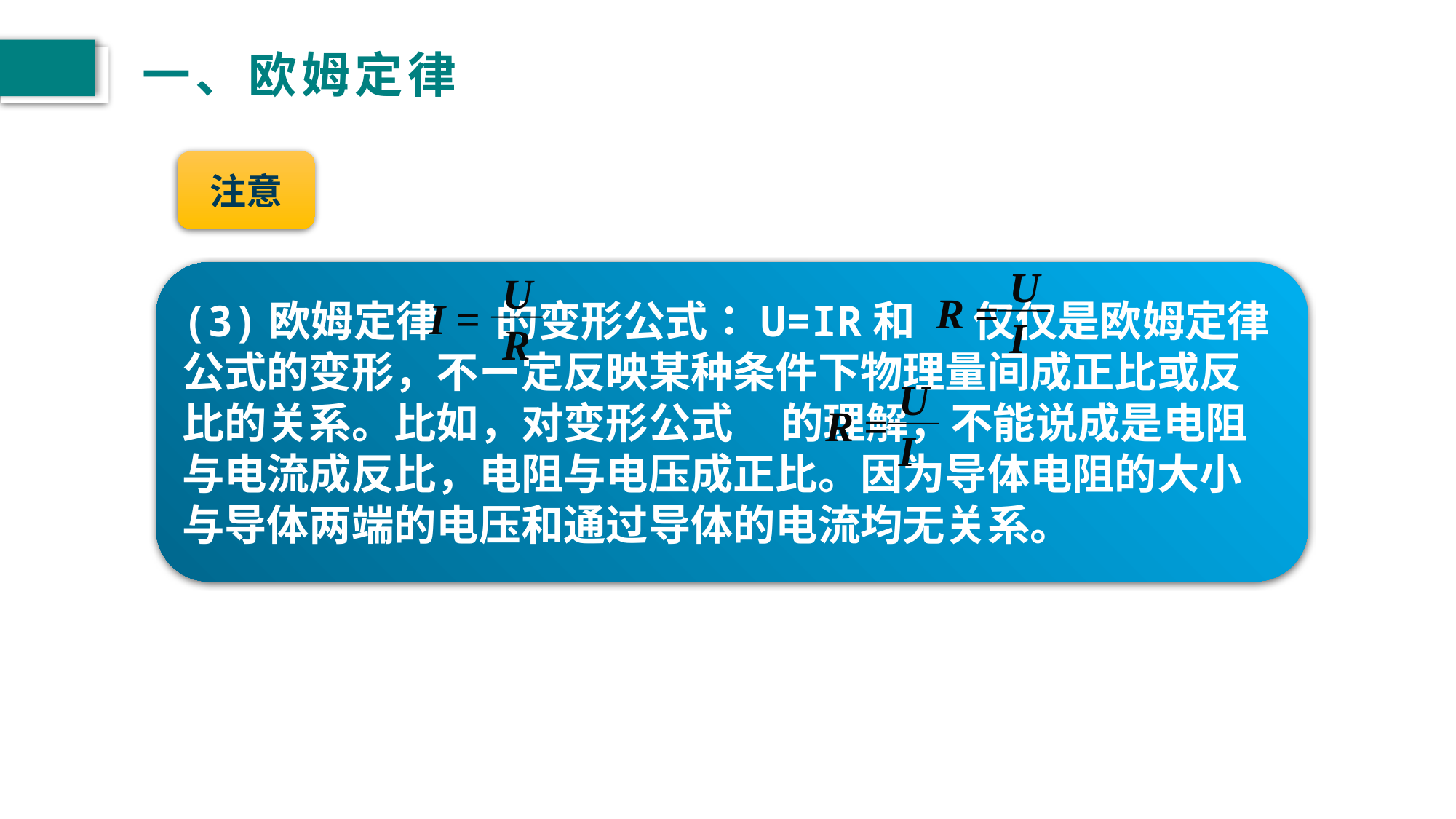

# 一、欧姆定律
注意
U
I
R =

U
R
I =

(3)欧姆定律      的变形公式：U=IR和      仅仅是欧姆定律公式的变形，不ー定反映某种条件下物理量间成正比或反比的关系。比如，对变形公式     的理解，不能说成是电阻与电流成反比，电阻与电压成正比。因为导体电阻的大小与导体两端的电压和通过导体的电流均无关系。
U
I
R =